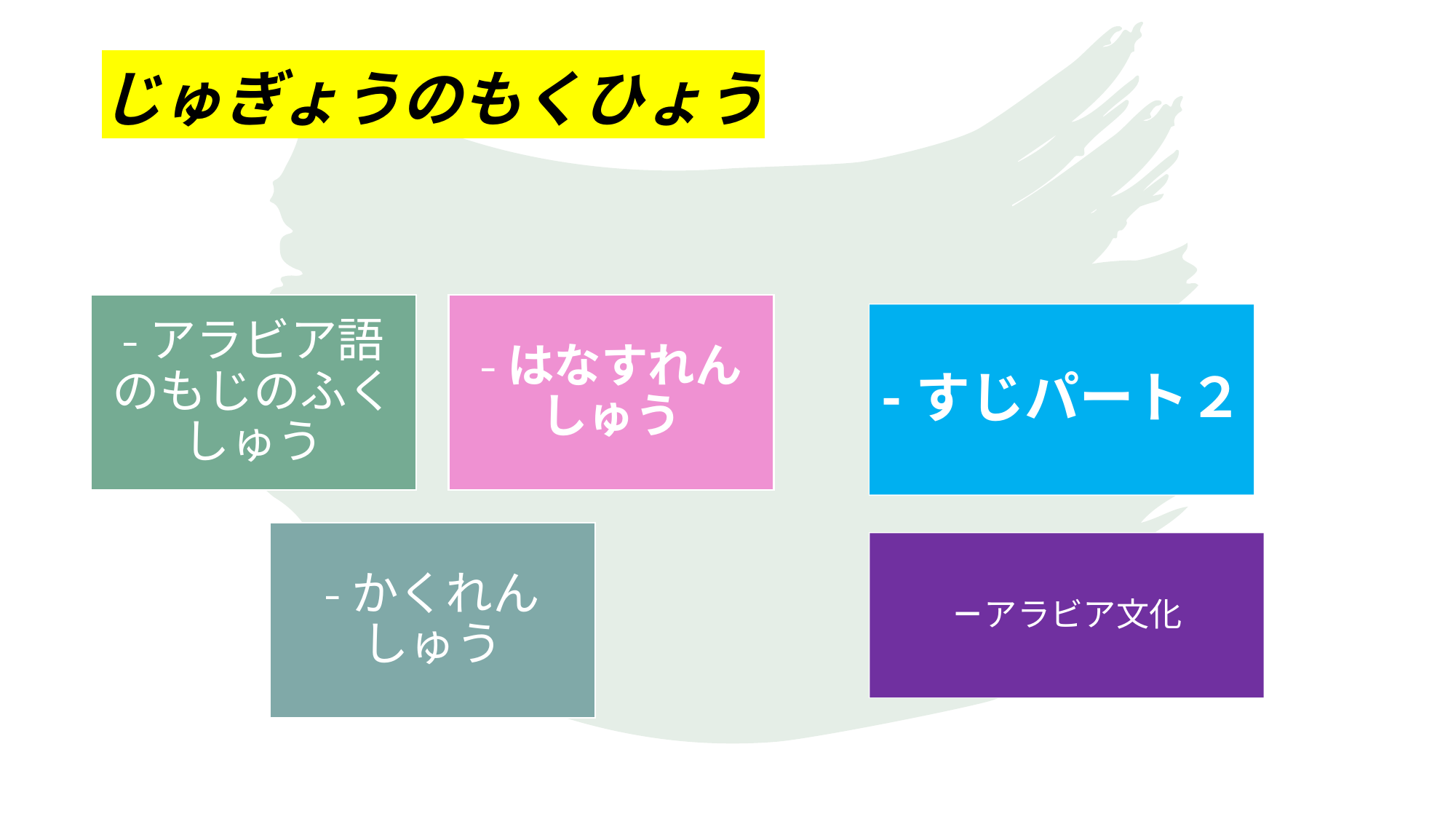

# じゅぎょうのもくひょう
-アラビア語のもじのふくしゅう
-はなすれんしゅう
-かくれんしゅう

-すじパート２

－アラビア文化